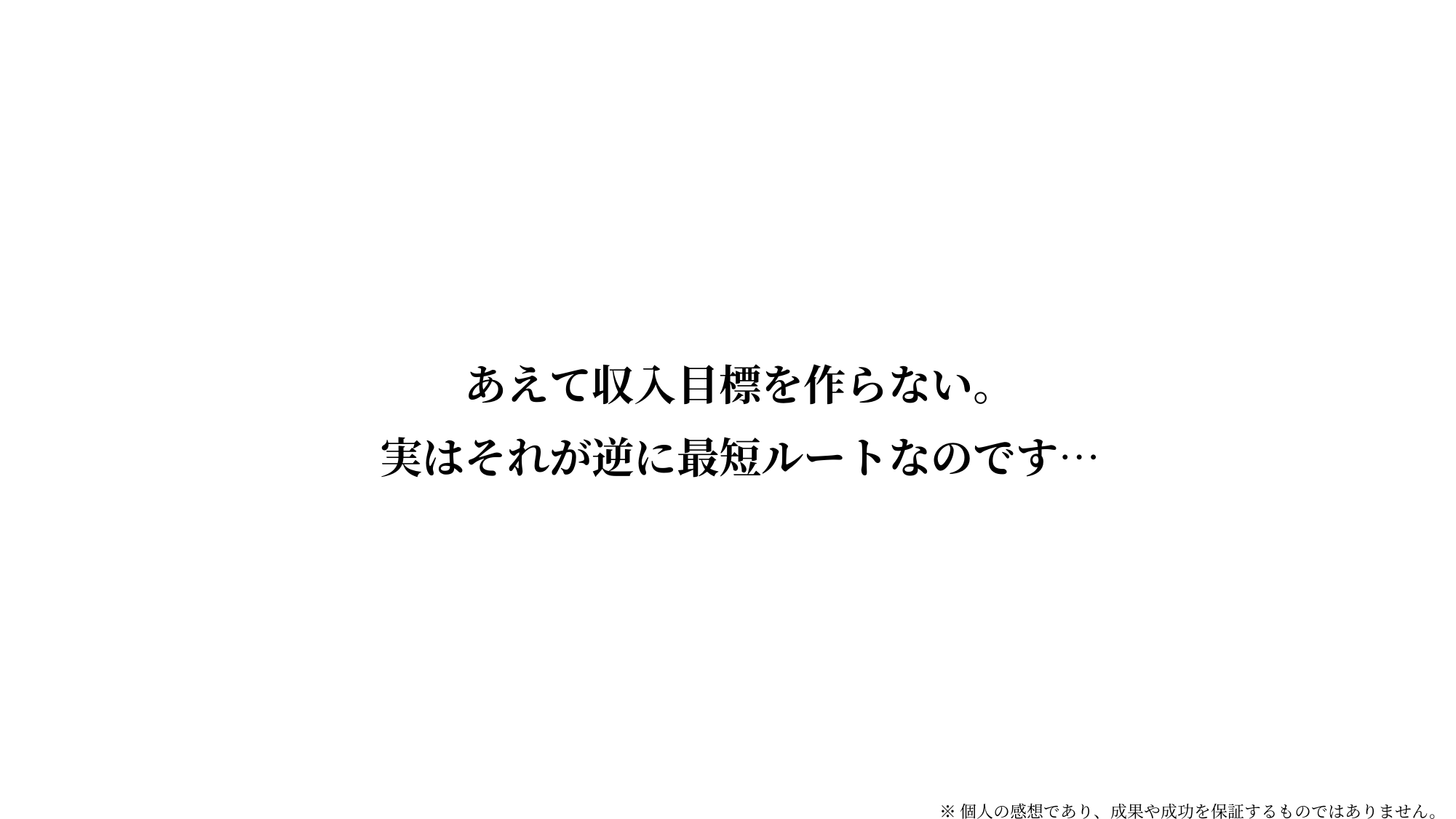

あえて収入目標を作らない。
実はそれが逆に最短ルートなのです…
※個人の感想であり、成果や成功を保証するものではありません。